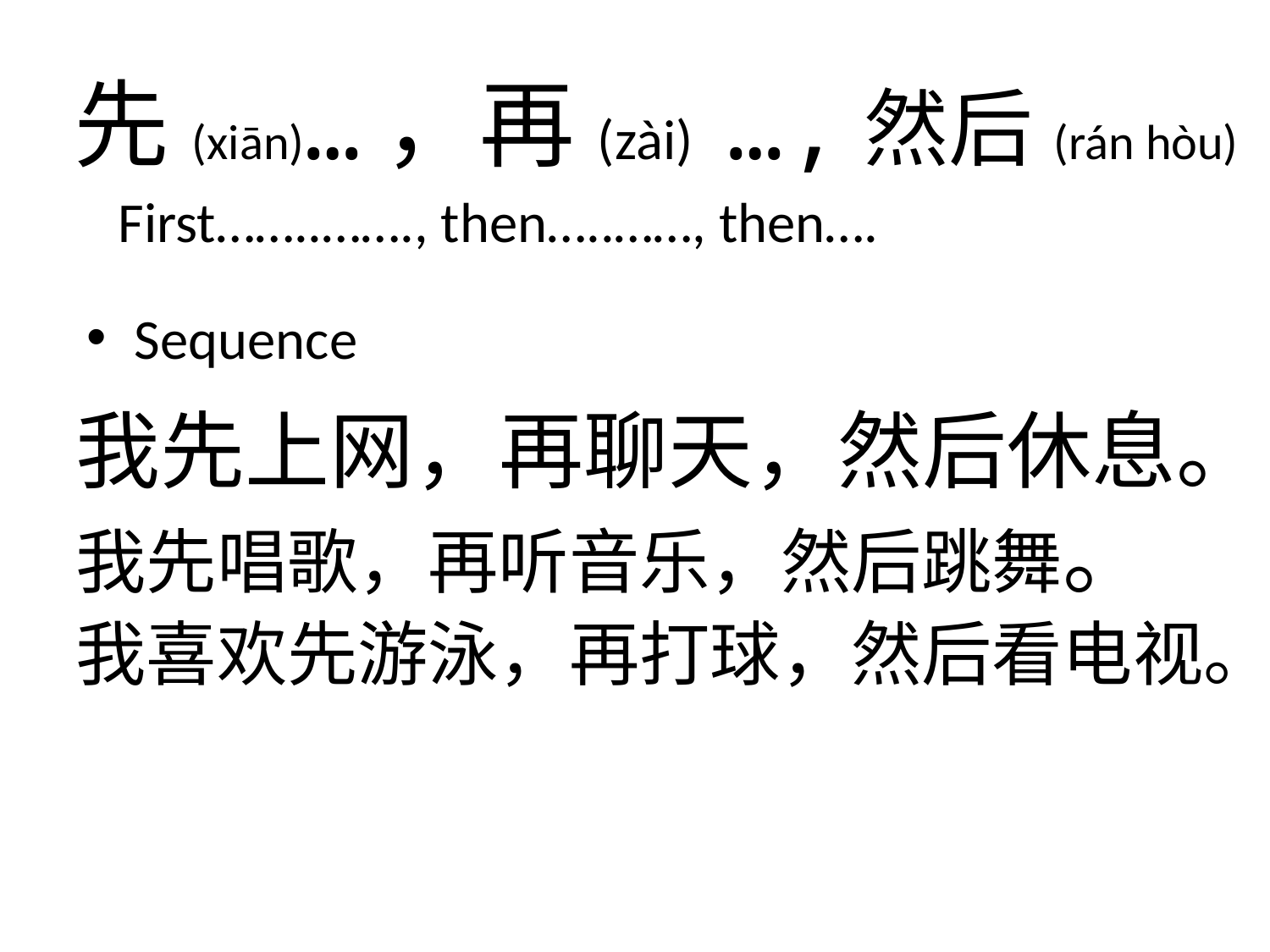

# 先(xiān)…，再(zài) …,然后(rán hòu)
First……..……., then…..……, then….
Sequence
我先上网，再聊天，然后休息。
我先唱歌，再听音乐，然后跳舞。
我喜欢先游泳，再打球，然后看电视。